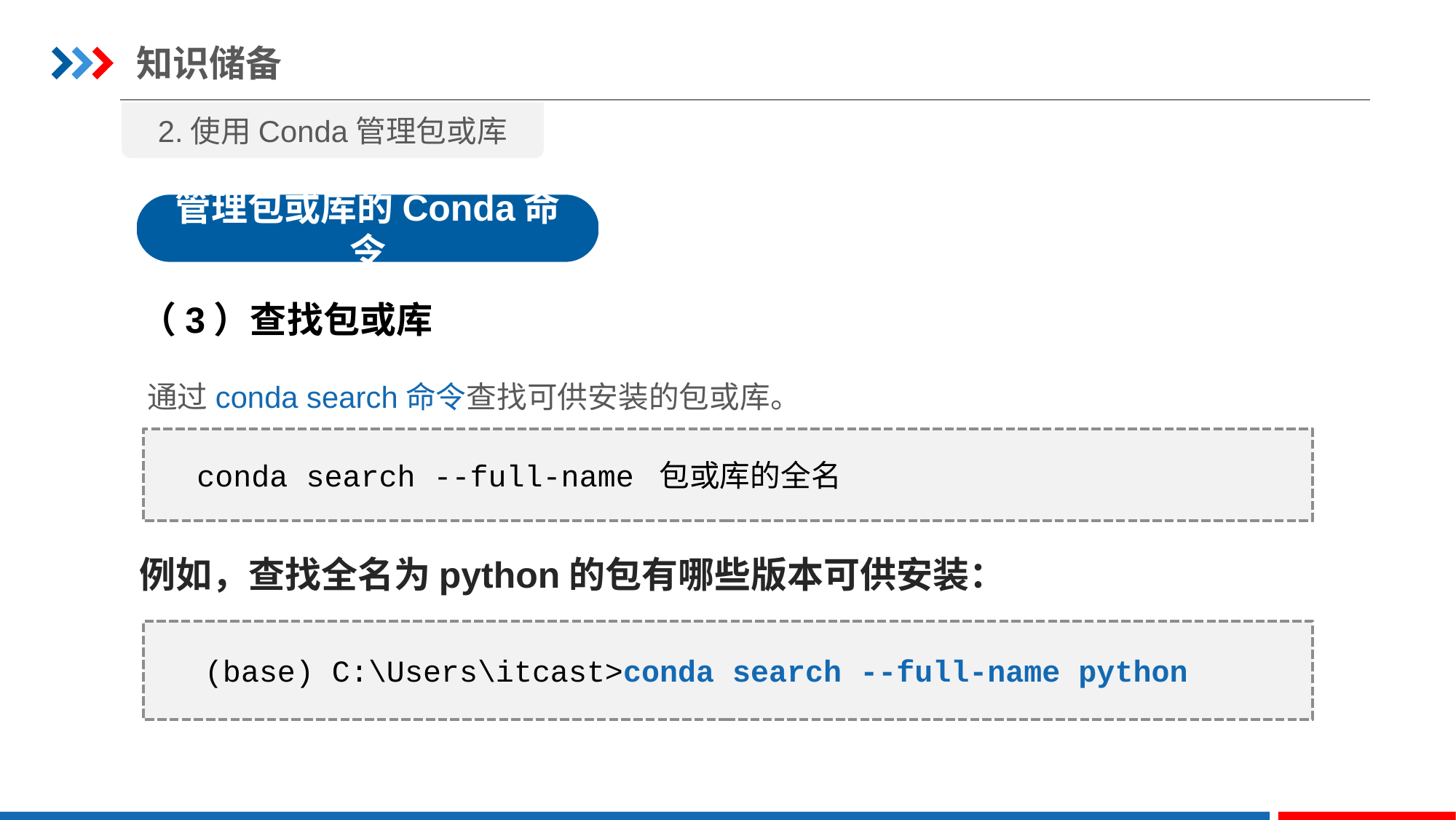

知识储备

2.使用Conda管理包或库
管理包或库的Conda命令
（3）查找包或库
通过conda search命令查找可供安装的包或库。

conda search --full-name 包或库的全名
例如，查找全名为python的包有哪些版本可供安装：

(base) C:\Users\itcast>conda search --full-name python